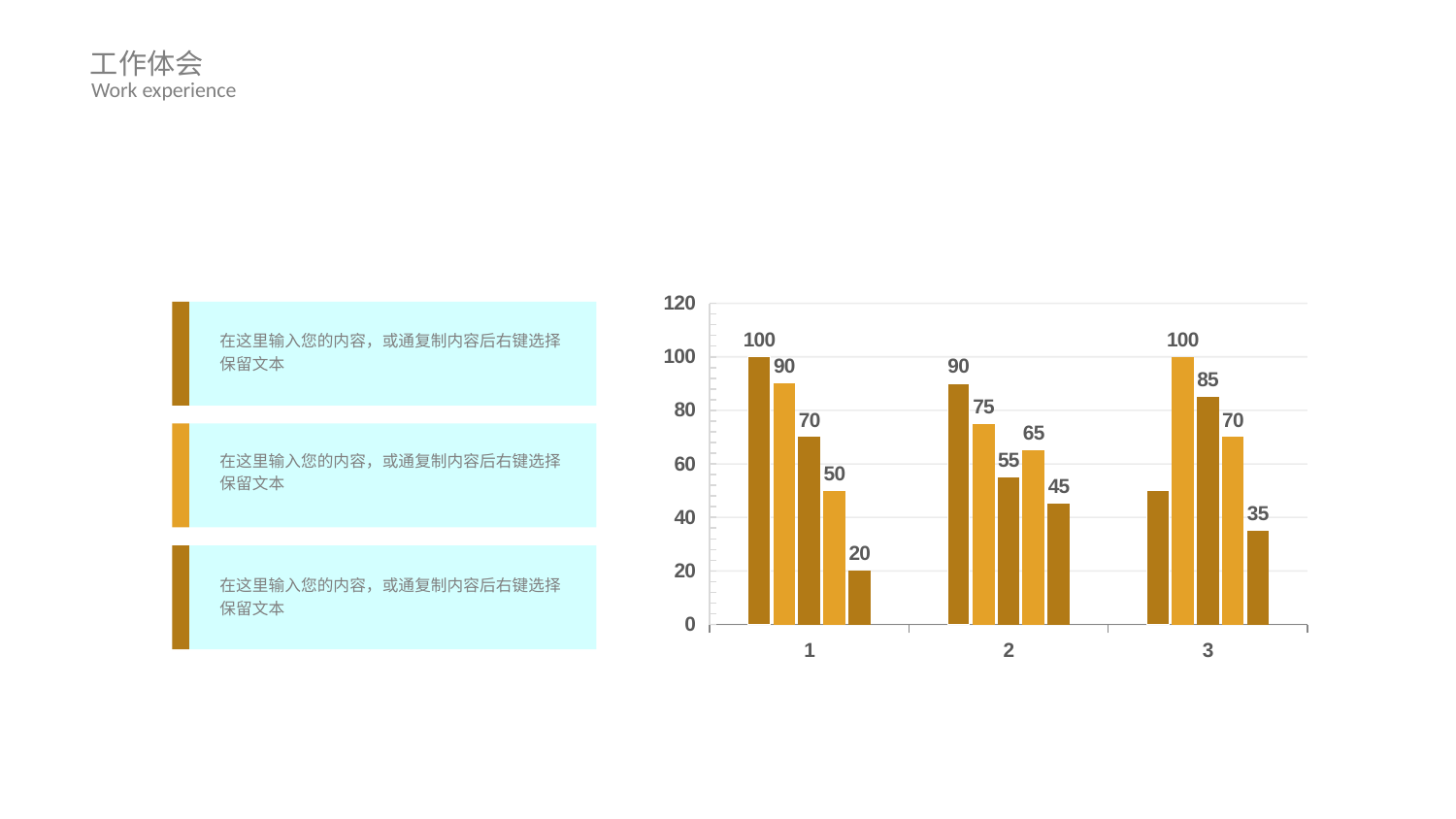

### Chart

| Category |  |  |  |  |  |
|---|---|---|---|---|---|

在这里输入您的内容，或通复制内容后右键选择保留文本

在这里输入您的内容，或通复制内容后右键选择保留文本

在这里输入您的内容，或通复制内容后右键选择保留文本